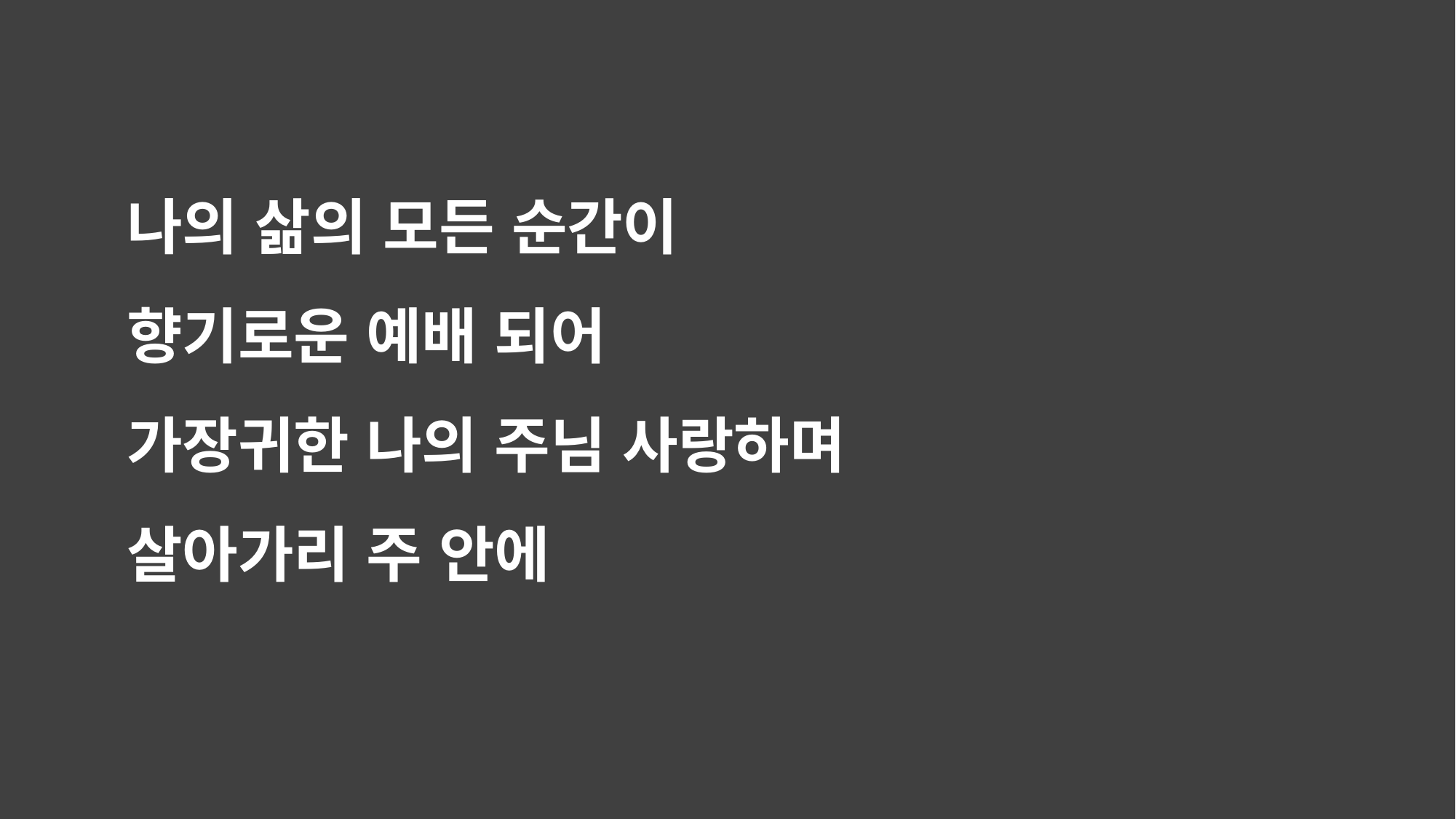

나의 삶의 모든 순간이
향기로운 예배 되어
가장귀한 나의 주님 사랑하며
살아가리 주 안에